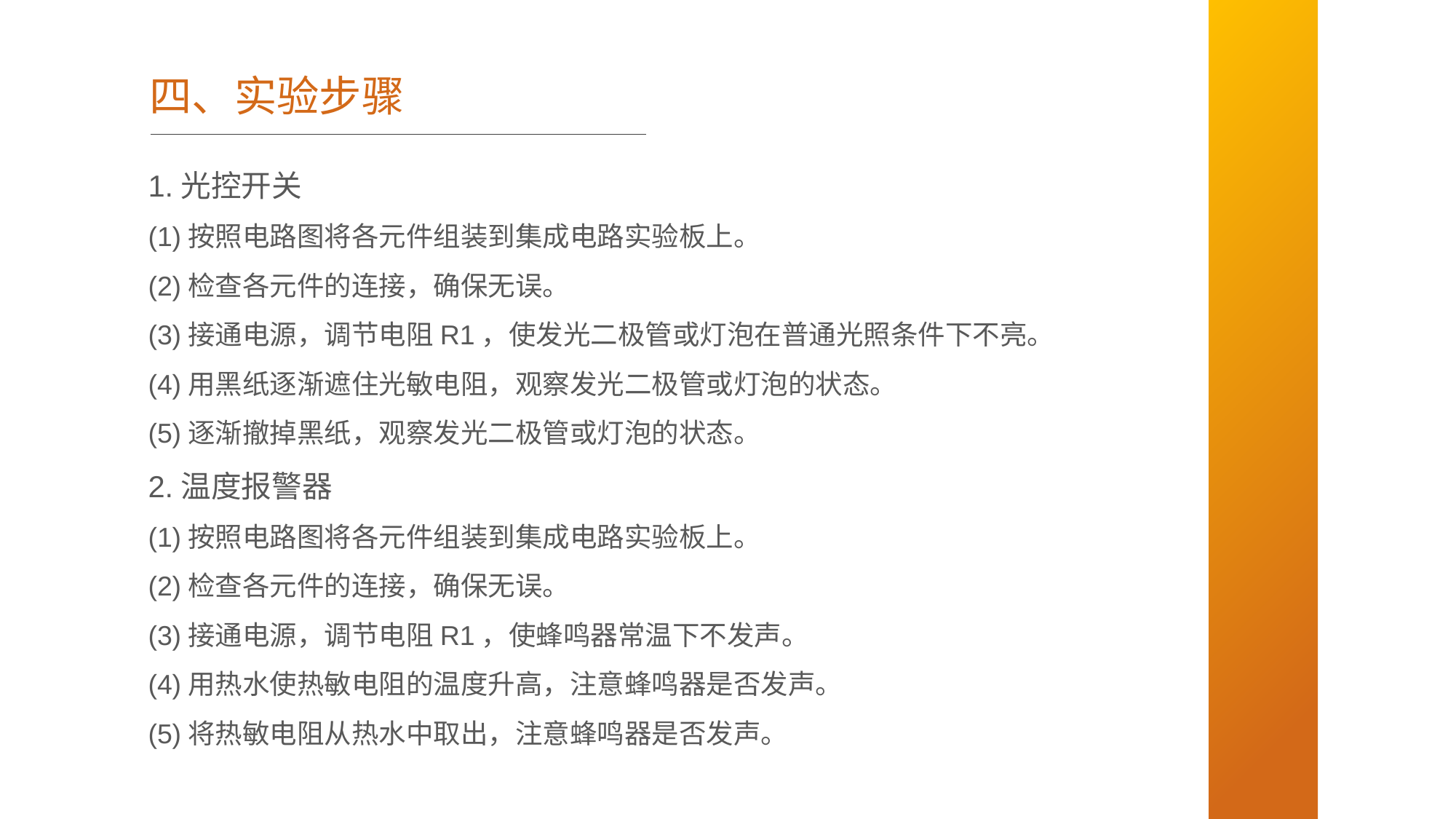

BY YUSHEN
四、实验步骤
1.光控开关
(1)按照电路图将各元件组装到集成电路实验板上。
(2)检查各元件的连接，确保无误。
(3)接通电源，调节电阻R1，使发光二极管或灯泡在普通光照条件下不亮。
(4)用黑纸逐渐遮住光敏电阻，观察发光二极管或灯泡的状态。
(5)逐渐撤掉黑纸，观察发光二极管或灯泡的状态。
2.温度报警器
(1)按照电路图将各元件组装到集成电路实验板上。
(2)检查各元件的连接，确保无误。
(3)接通电源，调节电阻R1，使蜂鸣器常温下不发声。
(4)用热水使热敏电阻的温度升高，注意蜂鸣器是否发声。
(5)将热敏电阻从热水中取出，注意蜂鸣器是否发声。